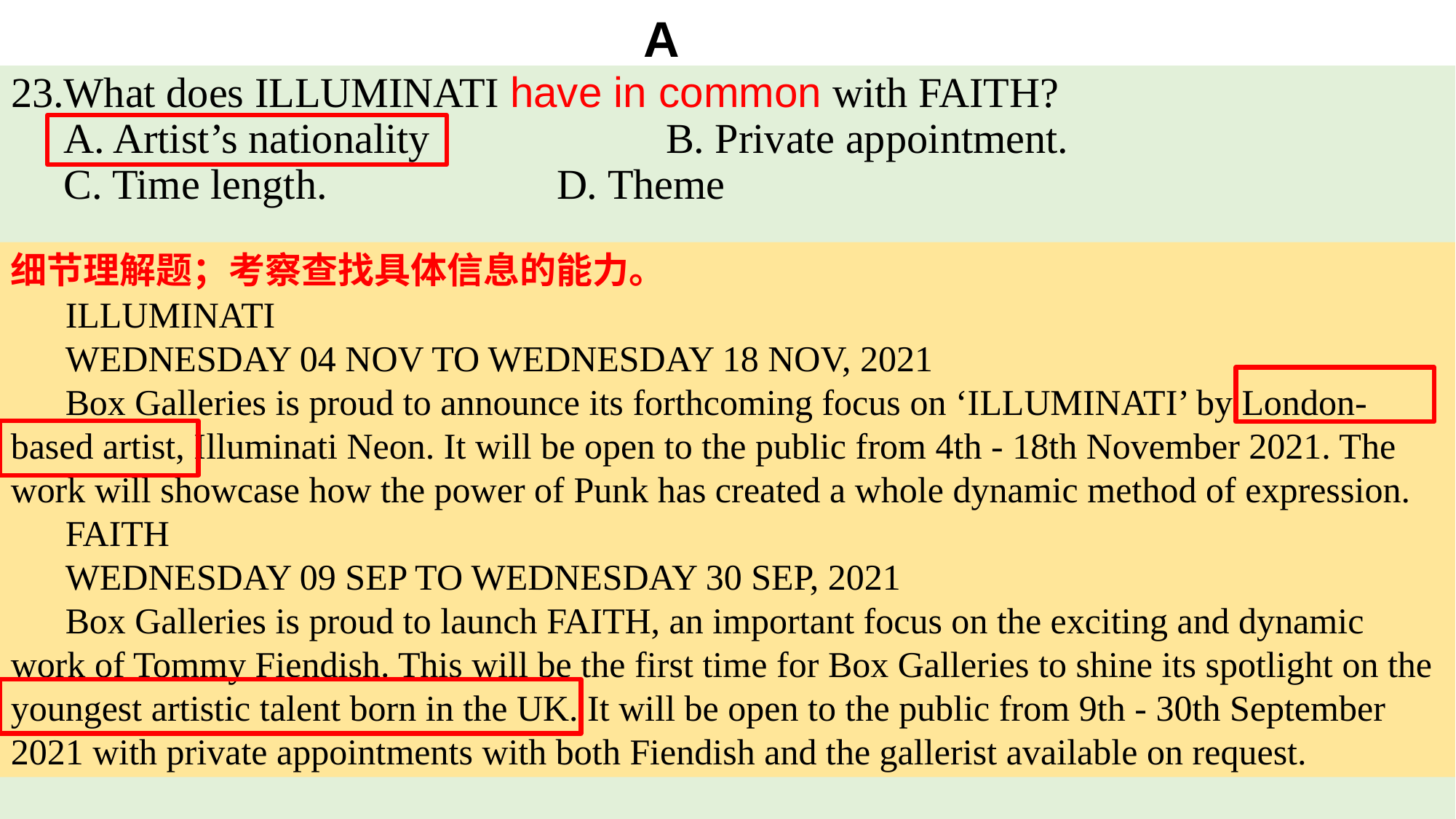

# A
23.What does ILLUMINATI have in common with FAITH?
     A. Artist’s nationality       		B. Private appointment.
     C. Time length. 			D. Theme

细节理解题；考察查找具体信息的能力。
      ILLUMINATI
      WEDNESDAY 04 NOV TO WEDNESDAY 18 NOV, 2021
      Box Galleries is proud to announce its forthcoming focus on ‘ILLUMINATI’ by London-based artist, Illuminati Neon. It will be open to the public from 4th - 18th November 2021. The work will showcase how the power of Punk has created a whole dynamic method of expression.
      FAITH
      WEDNESDAY 09 SEP TO WEDNESDAY 30 SEP, 2021
      Box Galleries is proud to launch FAITH, an important focus on the exciting and dynamic work of Tommy Fiendish. This will be the first time for Box Galleries to shine its spotlight on the youngest artistic talent born in the UK. It will be open to the public from 9th - 30th September 2021 with private appointments with both Fiendish and the gallerist available on request.